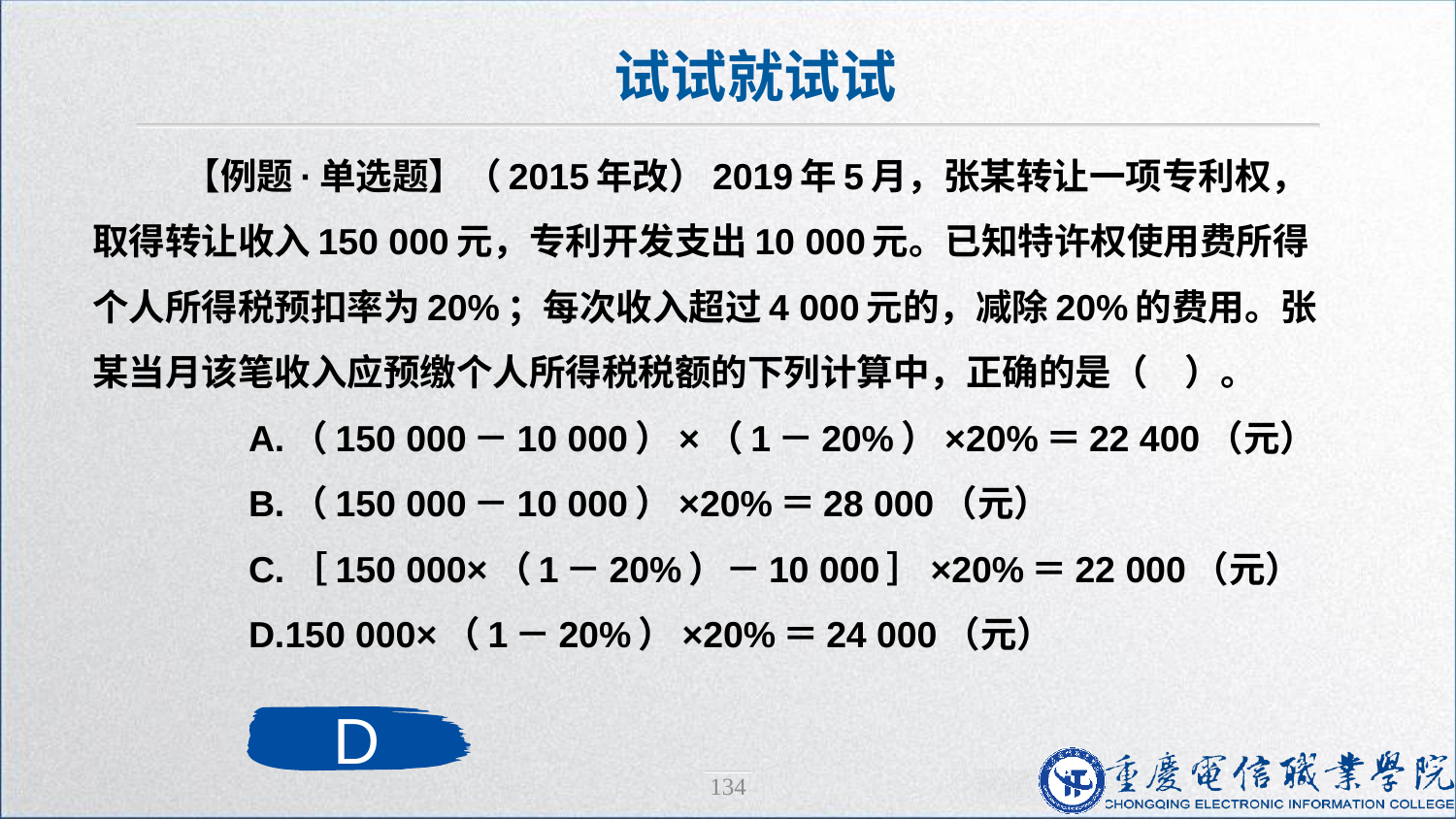

试试就试试
 【例题·单选题】（2015年改）2019年5月，张某转让一项专利权，取得转让收入150 000元，专利开发支出10 000元。已知特许权使用费所得个人所得税预扣率为20%；每次收入超过4 000元的，减除20%的费用。张某当月该笔收入应预缴个人所得税税额的下列计算中，正确的是（　）。
　　A.（150 000－10 000）×（1－20%）×20%＝22 400（元）
　　B.（150 000－10 000）×20%＝28 000（元）
　　C.［150 000×（1－20%）－10 000］×20%＝22 000（元）
　　D.150 000×（1－20%）×20%＝24 000（元）

D
134